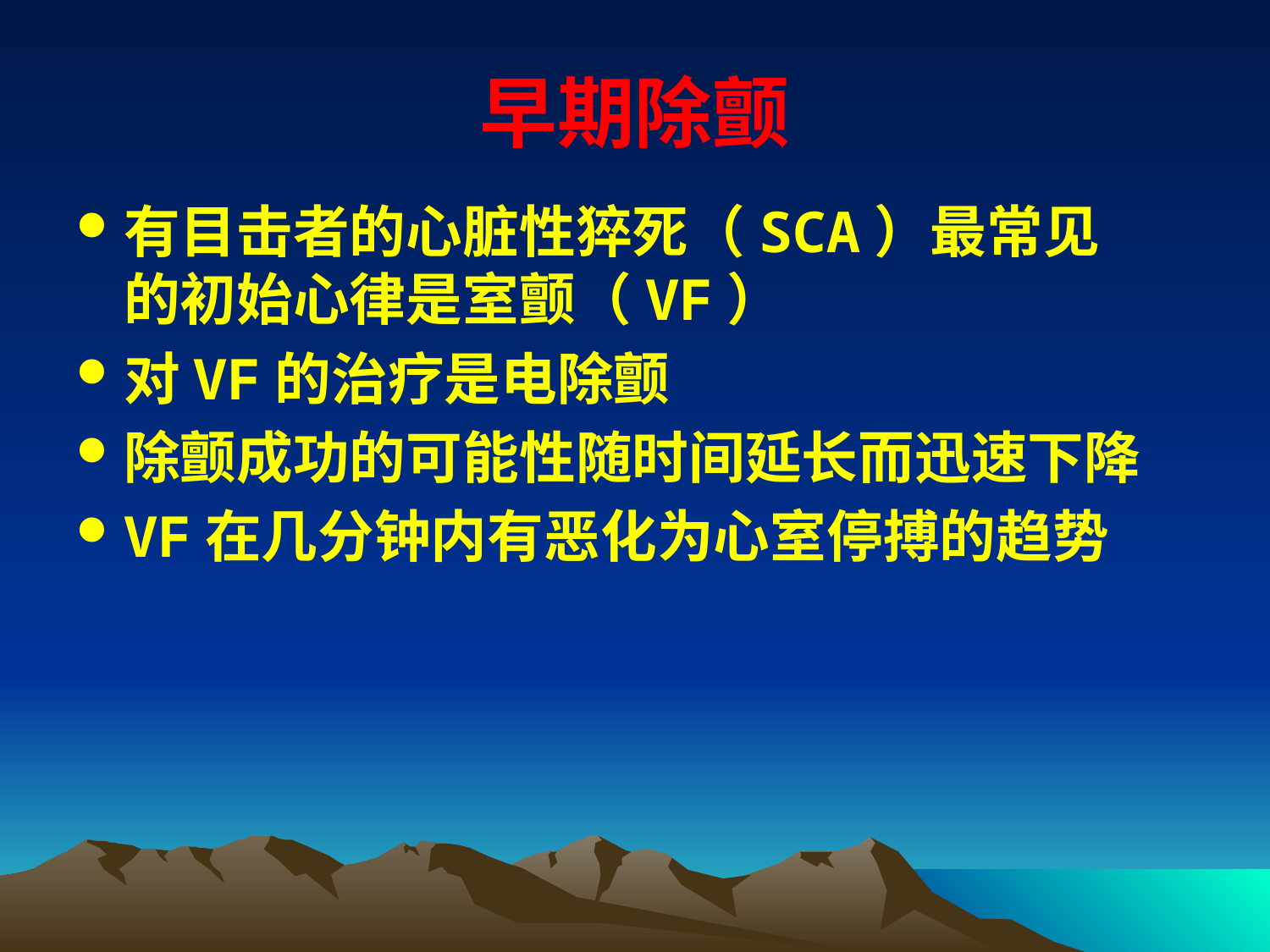

# 早期除颤
有目击者的心脏性猝死（SCA）最常见    的初始心律是室颤（VF）
对VF的治疗是电除颤
除颤成功的可能性随时间延长而迅速下降
VF在几分钟内有恶化为心室停搏的趋势